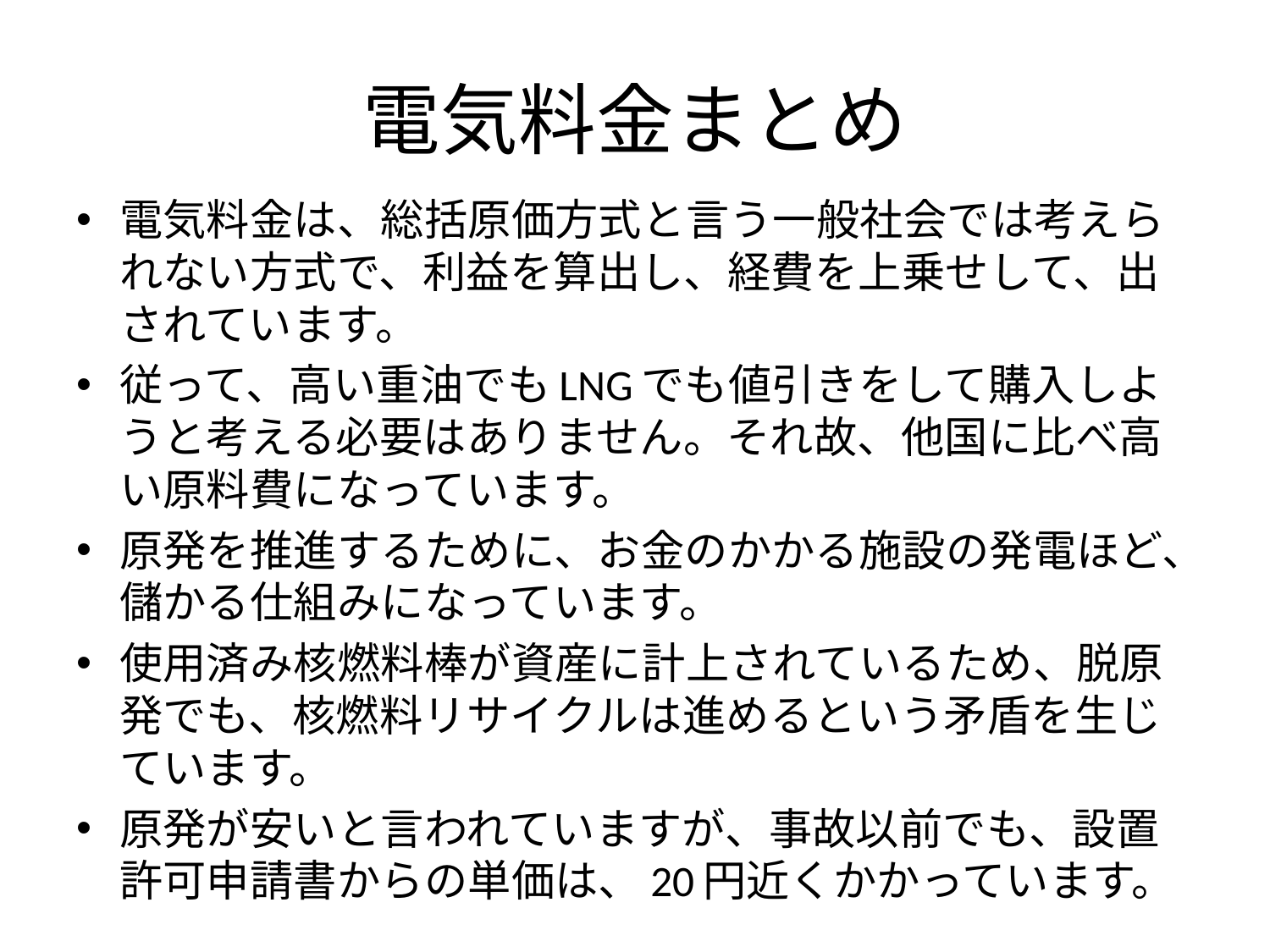

# 電気料金まとめ
電気料金は、総括原価方式と言う一般社会では考えられない方式で、利益を算出し、経費を上乗せして、出されています。
従って、高い重油でもLNGでも値引きをして購入しようと考える必要はありません。それ故、他国に比べ高い原料費になっています。
原発を推進するために、お金のかかる施設の発電ほど、儲かる仕組みになっています。
使用済み核燃料棒が資産に計上されているため、脱原発でも、核燃料リサイクルは進めるという矛盾を生じています。
原発が安いと言われていますが、事故以前でも、設置許可申請書からの単価は、20円近くかかっています。